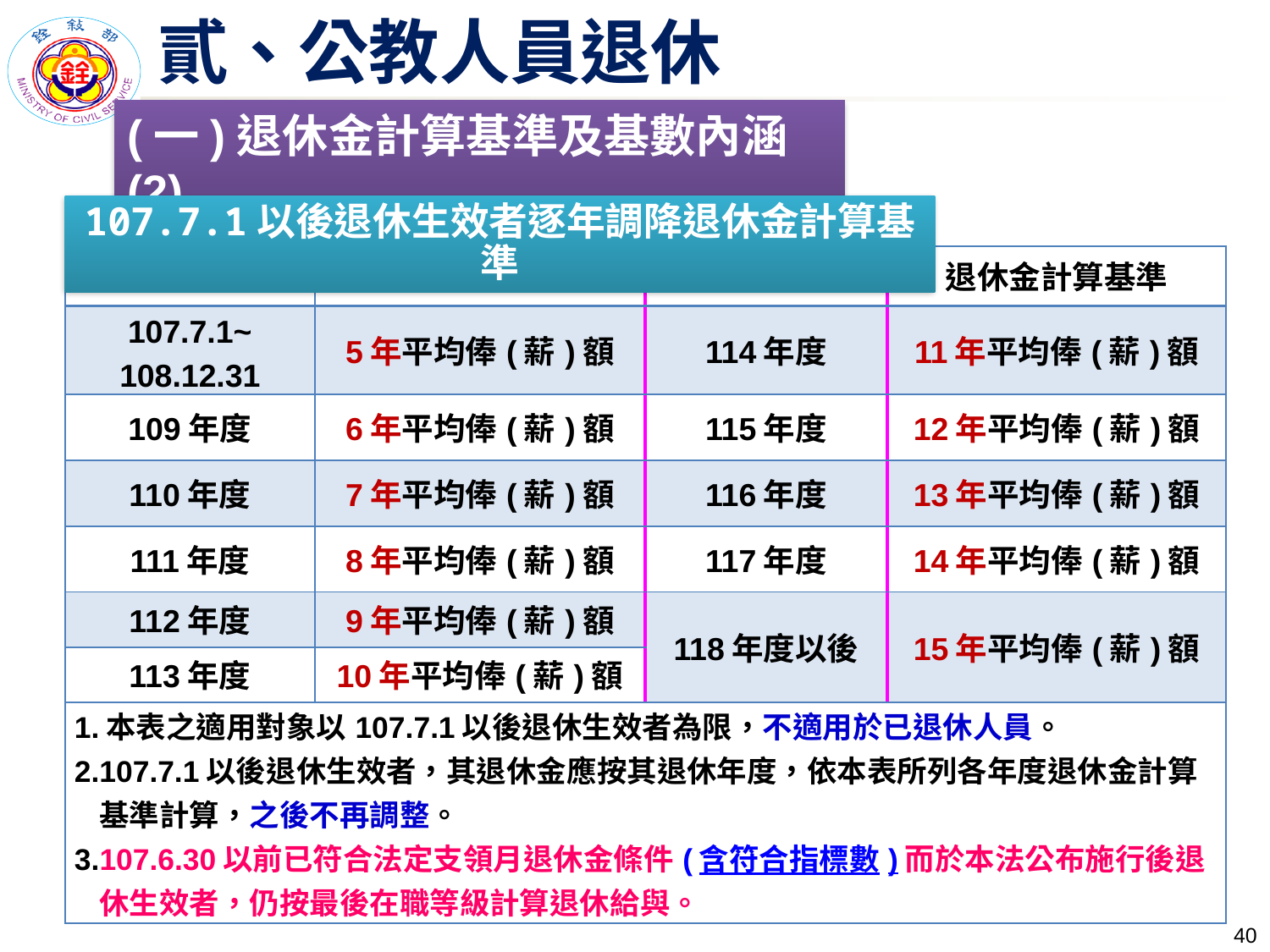

# 貳、公教人員退休
(一)退休金計算基準及基數內涵(2)
107.7.1以後退休生效者逐年調降退休金計算基準
| 實施年度 | 退休金計算基準 | 實施年度 | 退休金計算基準 |
| --- | --- | --- | --- |
| 107.7.1~ 108.12.31 | 5年平均俸(薪)額 | 114年度 | 11年平均俸(薪)額 |
| 109年度 | 6年平均俸(薪)額 | 115年度 | 12年平均俸(薪)額 |
| 110年度 | 7年平均俸(薪)額 | 116年度 | 13年平均俸(薪)額 |
| 111年度 | 8年平均俸(薪)額 | 117年度 | 14年平均俸(薪)額 |
| 112年度 | 9年平均俸(薪)額 | 118年度以後 | 15年平均俸(薪)額 |
| 113年度 | 10年平均俸(薪)額 |  |  |
| 1.本表之適用對象以107.7.1以後退休生效者為限，不適用於已退休人員。 2.107.7.1以後退休生效者，其退休金應按其退休年度，依本表所列各年度退休金計算基準計算，之後不再調整。 3.107.6.30以前已符合法定支領月退休金條件(含符合指標數)而於本法公布施行後退休生效者，仍按最後在職等級計算退休給與。 |  |  |  |
40